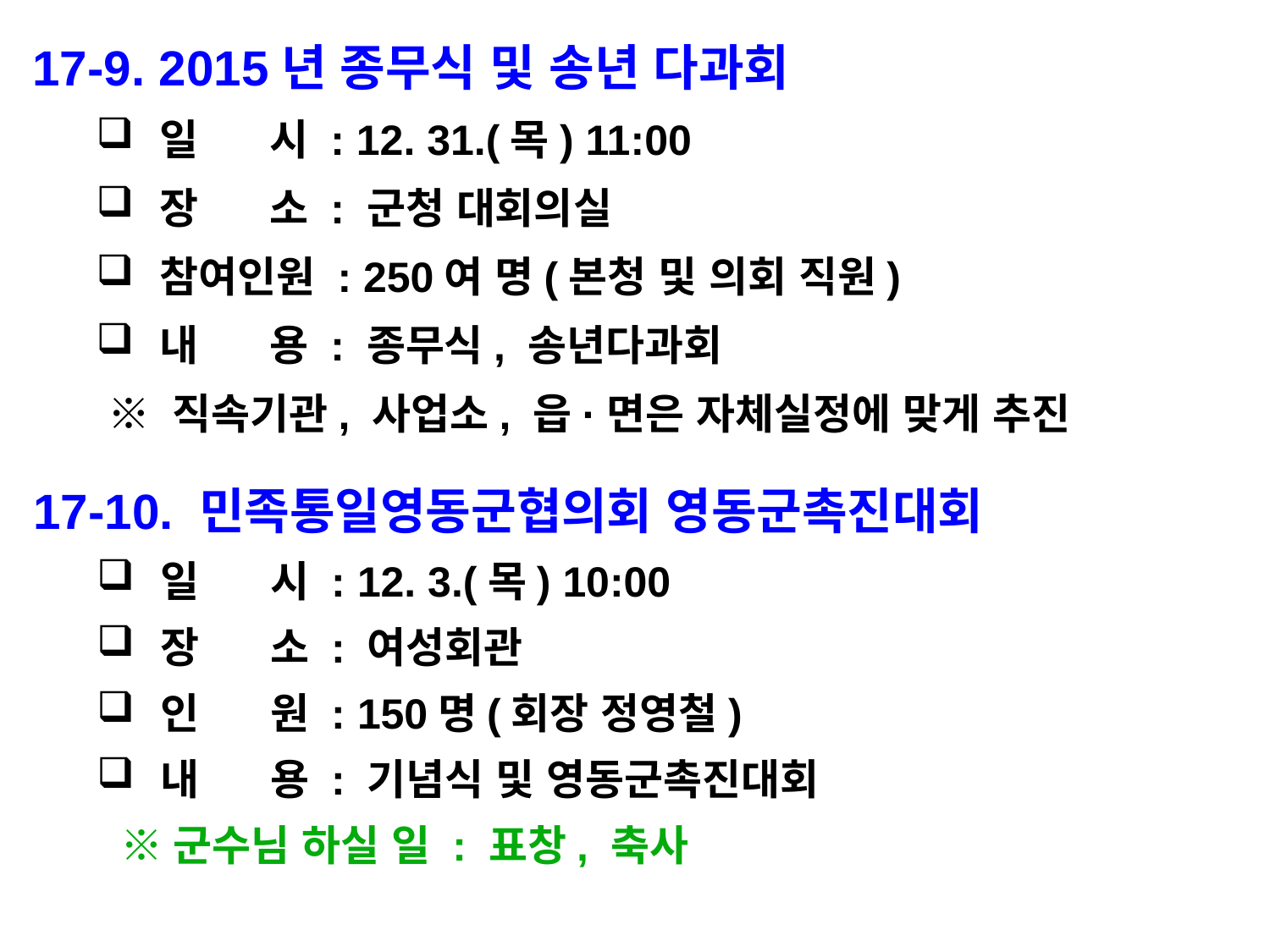

17-9. 2015년 종무식 및 송년 다과회
일      시 : 12. 31.(목) 11:00
장      소 : 군청 대회의실
참여인원 : 250여 명(본청 및 의회 직원)
내      용 : 종무식, 송년다과회
 ※ 직속기관, 사업소, 읍·면은 자체실정에 맞게 추진
17-10. 민족통일영동군협의회 영동군촉진대회
일      시 : 12. 3.(목) 10:00
장      소 : 여성회관
인      원 : 150명(회장 정영철)
내      용 : 기념식 및 영동군촉진대회
  ※군수님 하실 일 : 표창, 축사